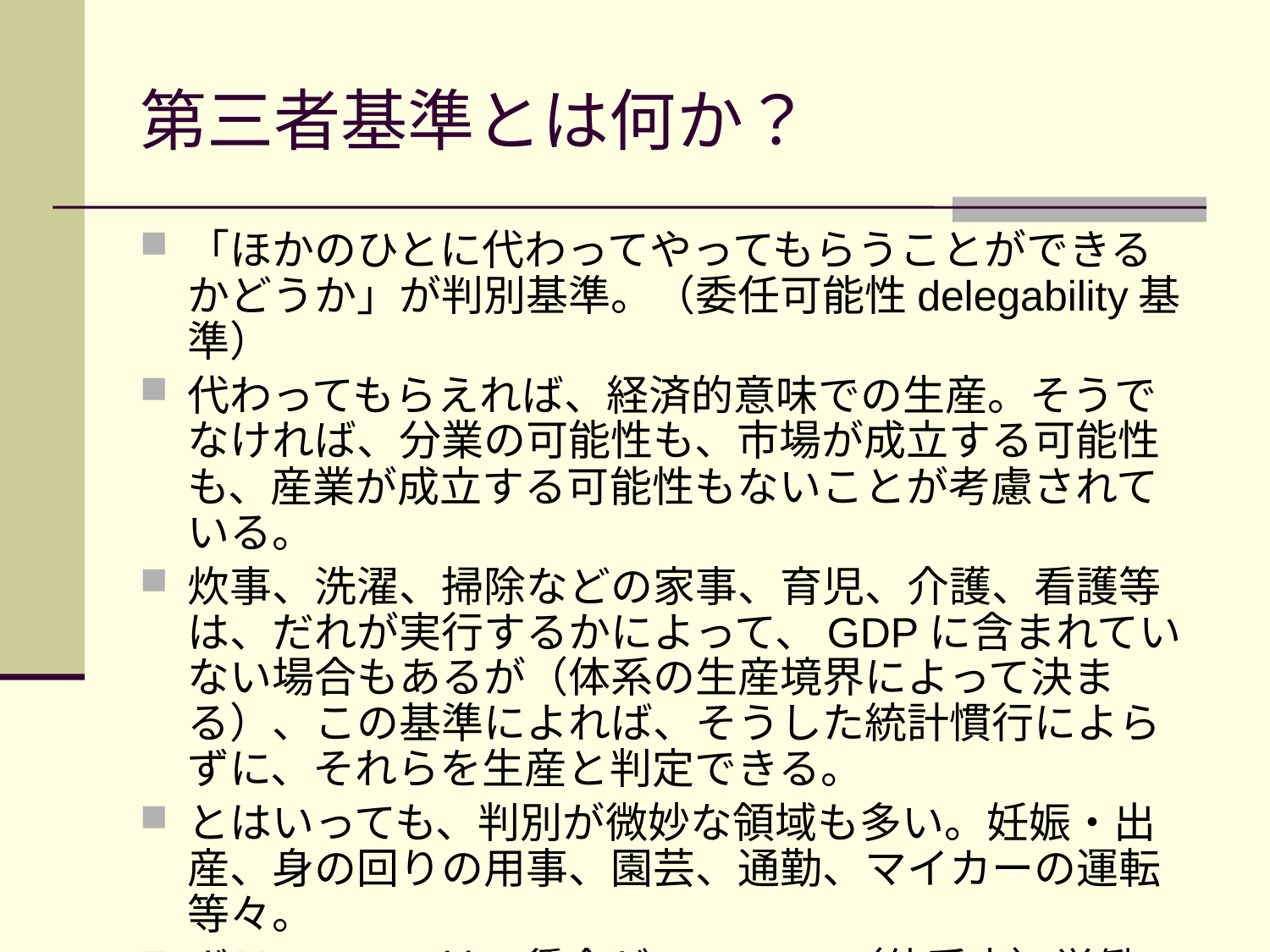

# 第三者基準とは何か？
「ほかのひとに代わってやってもらうことができるかどうか」が判別基準。（委任可能性delegability基準）
代わってもらえれば、経済的意味での生産。そうでなければ、分業の可能性も、市場が成立する可能性も、産業が成立する可能性もないことが考慮されている。
炊事、洗濯、掃除などの家事、育児、介護、看護等は、だれが実行するかによって、GDPに含まれていない場合もあるが（体系の生産境界によって決まる）、この基準によれば、そうした統計慣行によらずに、それらを生産と判定できる。
とはいっても、判別が微妙な領域も多い。妊娠・出産、身の回りの用事、園芸、通勤、マイカーの運転等々。
ボランティアは、賃金ゼロのSNA（体系内）労働。